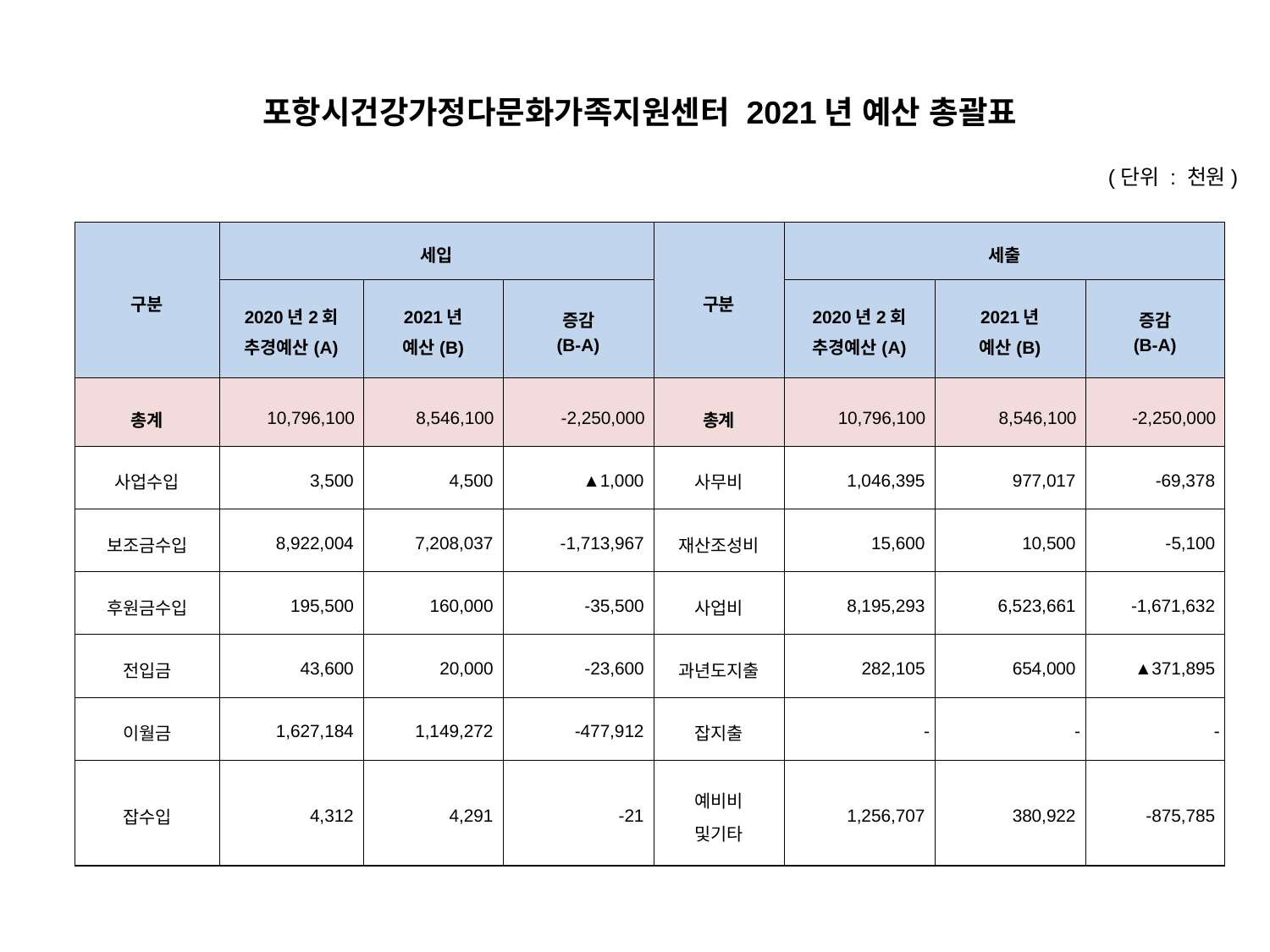

포항시건강가정다문화가족지원센터 2021년 예산 총괄표
(단위 : 천원)

| 구분 | 세입 |  |  | 구분 | 세출 |  |  |
| --- | --- | --- | --- | --- | --- | --- | --- |
|  | 2020년2회 추경예산(A) | 2021년 예산(B) | 증감 (B-A) |  | 2020년2회 추경예산(A) | 2021년 예산(B) | 증감 (B-A) |
| 총계 | 10,796,100 | 8,546,100 | -2,250,000 | 총계 | 10,796,100 | 8,546,100 | -2,250,000 |
| 사업수입 | 3,500 | 4,500 | ▲1,000 | 사무비 | 1,046,395 | 977,017 | -69,378 |
| 보조금수입 | 8,922,004 | 7,208,037 | -1,713,967 | 재산조성비 | 15,600 | 10,500 | -5,100 |
| 후원금수입 | 195,500 | 160,000 | -35,500 | 사업비 | 8,195,293 | 6,523,661 | -1,671,632 |
| 전입금 | 43,600 | 20,000 | -23,600 | 과년도지출 | 282,105 | 654,000 | ▲371,895 |
| 이월금 | 1,627,184 | 1,149,272 | -477,912 | 잡지출 | - | - | - |
| 잡수입 | 4,312 | 4,291 | -21 | 예비비 및기타 | 1,256,707 | 380,922 | -875,785 |